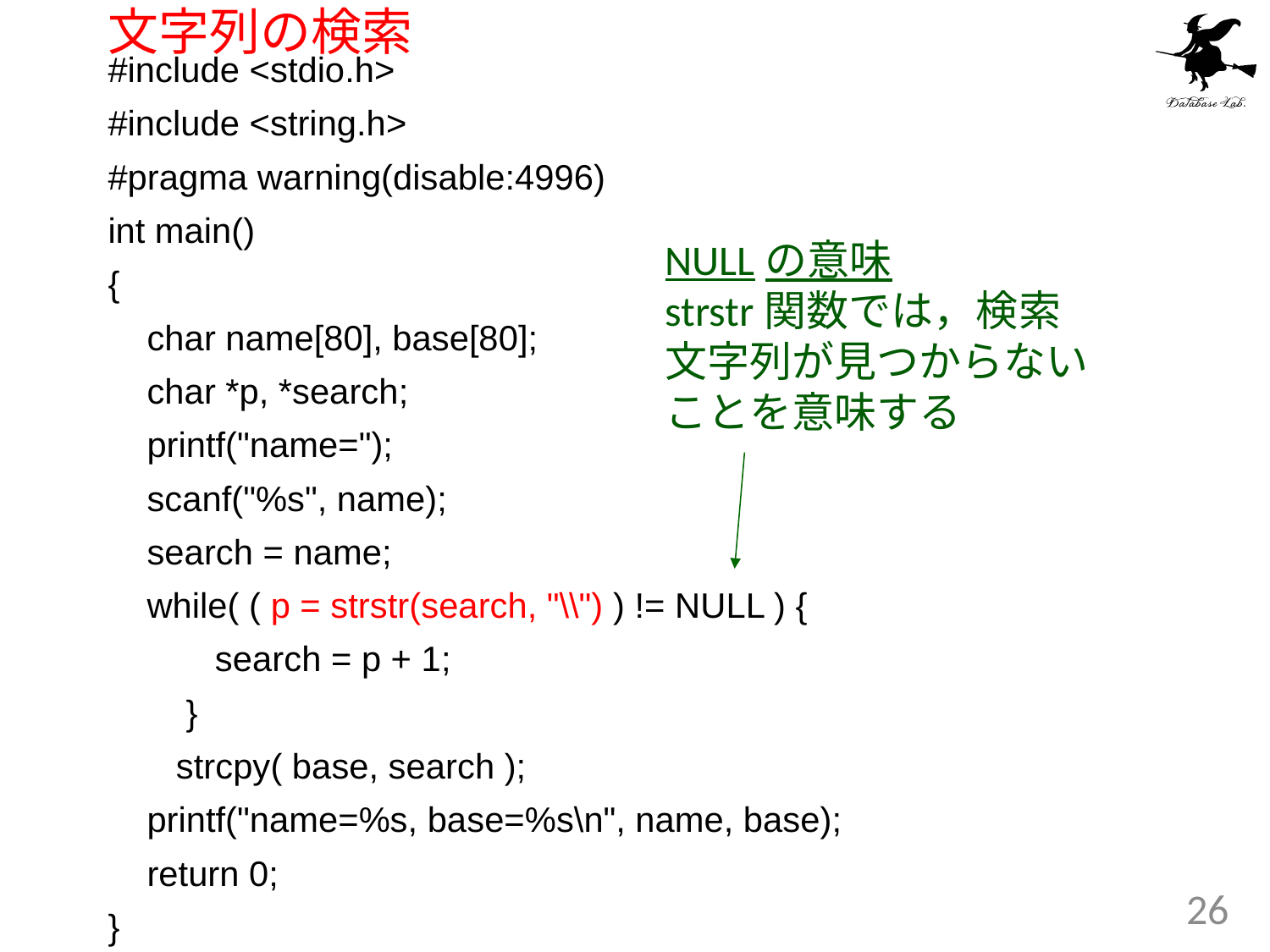

# 文字列の検索
#include <stdio.h>
#include <string.h>
#pragma warning(disable:4996)
int main()
{
    char name[80], base[80];
    char *p, *search;
    printf("name=");
    scanf("%s", name);
    search = name;
    while( ( p = strstr(search, "\\") ) != NULL ) {
           search = p + 1;
        }
       strcpy( base, search );
    printf("name=%s, base=%s\n", name, base);
    return 0;
}
NULLの意味
strstr関数では，検索
文字列が見つからない
ことを意味する

26